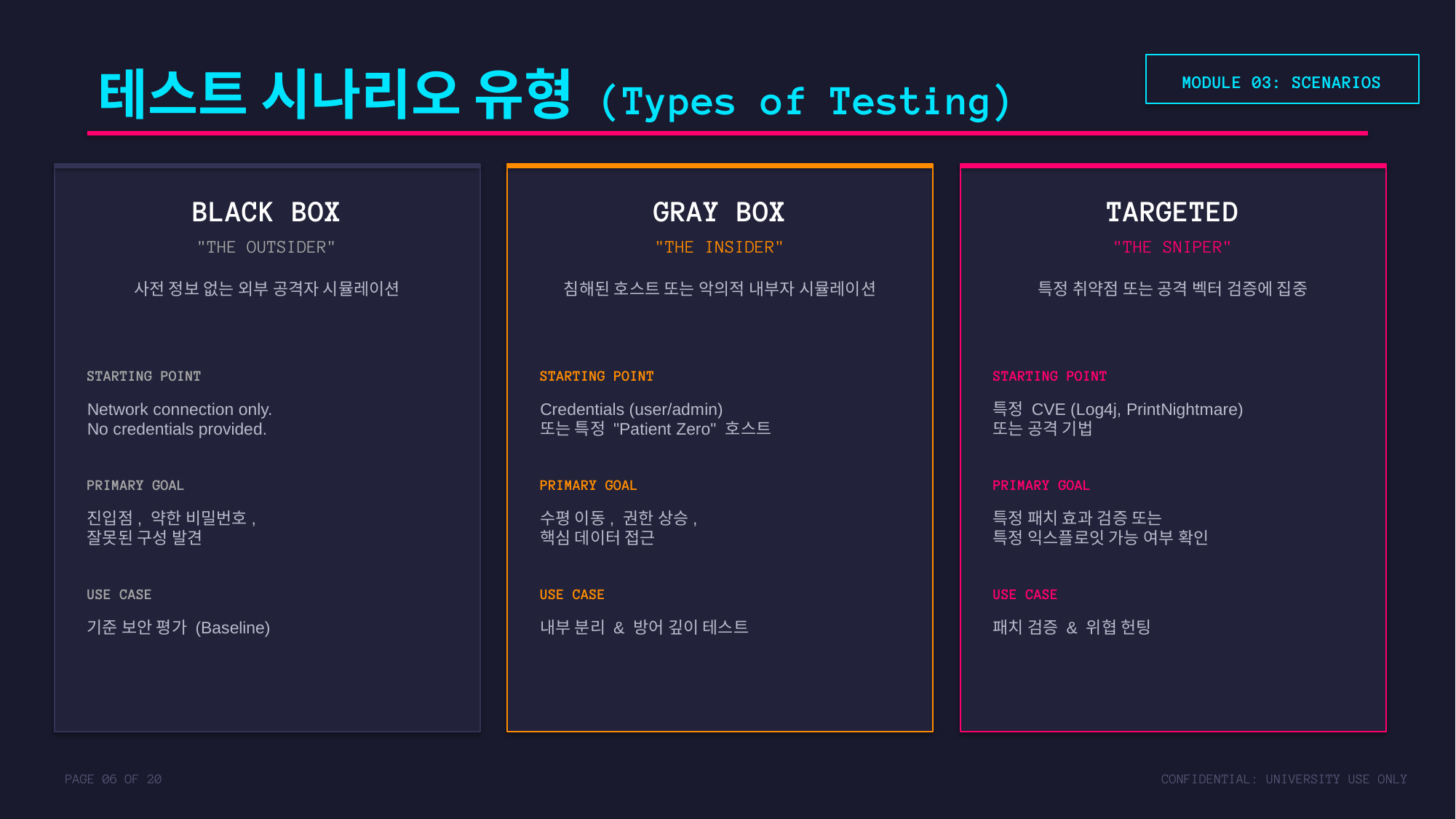

테스트 시나리오 유형 (Types of Testing)

MODULE 03: SCENARIOS

BLACK BOX
GRAY BOX
TARGETED
"THE OUTSIDER"
"THE INSIDER"
"THE SNIPER"
사전 정보 없는 외부 공격자 시뮬레이션
침해된 호스트 또는 악의적 내부자 시뮬레이션
특정 취약점 또는 공격 벡터 검증에 집중
STARTING POINT
STARTING POINT
STARTING POINT
Network connection only.
No credentials provided.
Credentials (user/admin)
또는 특정 "Patient Zero" 호스트
특정 CVE (Log4j, PrintNightmare)
또는 공격 기법
PRIMARY GOAL
PRIMARY GOAL
PRIMARY GOAL
진입점, 약한 비밀번호,
잘못된 구성 발견
수평 이동, 권한 상승,
핵심 데이터 접근
특정 패치 효과 검증 또는
특정 익스플로잇 가능 여부 확인
USE CASE
USE CASE
USE CASE
기준 보안 평가 (Baseline)
내부 분리 & 방어 깊이 테스트
패치 검증 & 위협 헌팅
PAGE 06 OF 20
CONFIDENTIAL: UNIVERSITY USE ONLY